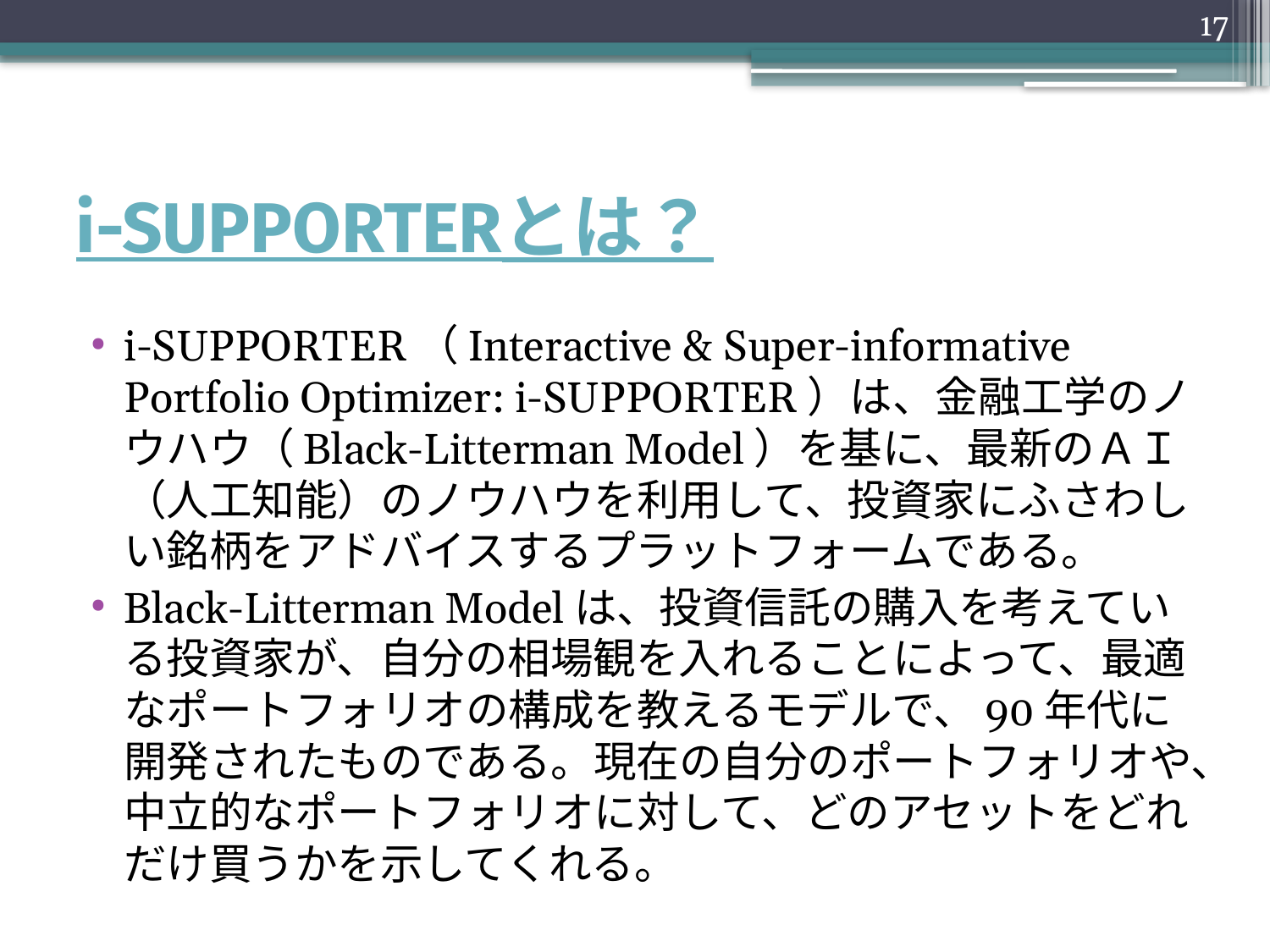

17
# i-SUPPORTERとは？
i-SUPPORTER（Interactive & Super-informative Portfolio Optimizer: i-SUPPORTER）は、金融工学のノウハウ（Black-Litterman Model）を基に、最新のＡＩ（人工知能）のノウハウを利用して、投資家にふさわしい銘柄をアドバイスするプラットフォームである。
Black-Litterman Modelは、投資信託の購入を考えている投資家が、自分の相場観を入れることによって、最適なポートフォリオの構成を教えるモデルで、90年代に開発されたものである。現在の自分のポートフォリオや、中立的なポートフォリオに対して、どのアセットをどれだけ買うかを示してくれる。